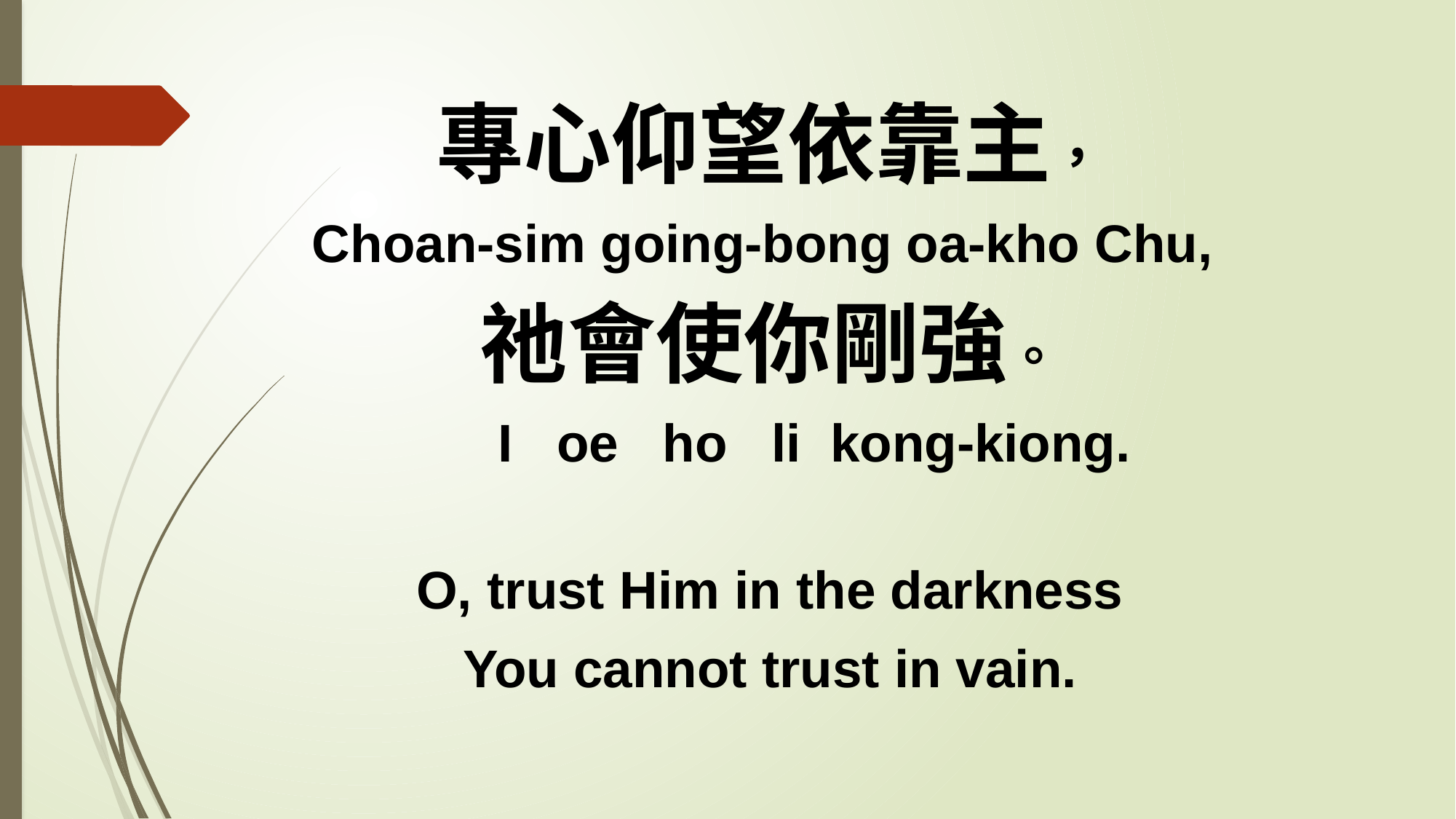

專心仰望依靠主，
Choan-sim going-bong oa-kho Chu,
祂會使你剛強。
      I   oe   ho   li  kong-kiong.

O, trust Him in the darkness
You cannot trust in vain.